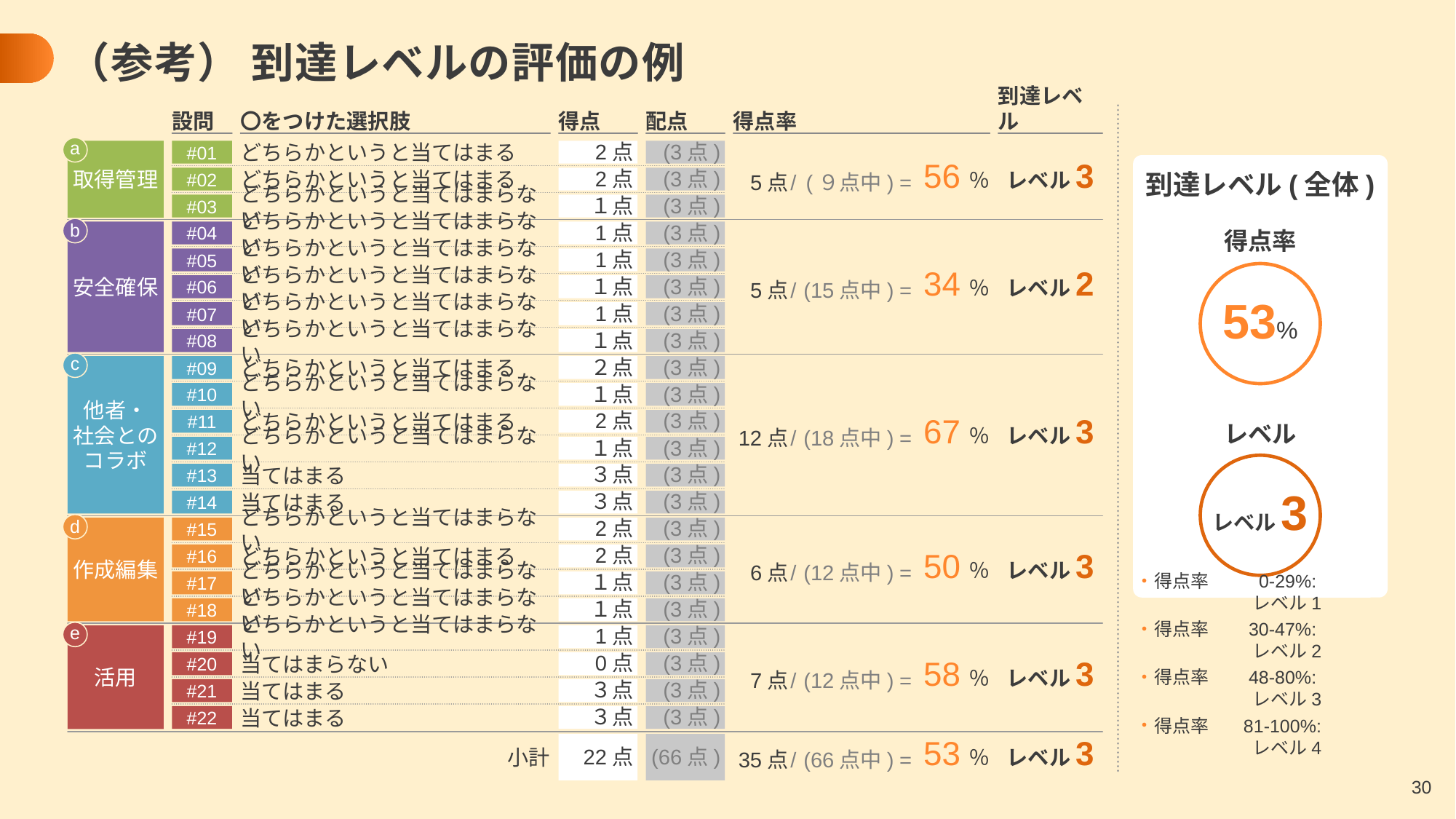

# （参考） 到達レベルの評価の例
設問
#01
#02
#03
#04
#05
#06
#07
#08
#09
#10
#11
#12
#13
#14
#15
#16
#17
#18
#19
#20
#21
#22
〇をつけた選択肢
得点
配点
得点率
到達レベル
レベル3
レベル2
レベル3
レベル3
レベル3
レベル3
a
取得管理
どちらかというと当てはまる
2点
(3点)

到達レベル(全体)
得点率
53%
レベル
レベル3
得点率 	0-29%: 	レベル1
得点率 	30-47%: 	レベル2
得点率 	48-80%: 	レベル3
得点率 	81-100%:	レベル4
56％
34％
67％
50％
58％
53％
どちらかというと当てはまる
2点
(3点)
5点
5点
12点
6点
7点
35点
/
/
/
/
/
/
(９点中)
(15点中)
(18点中)
(12点中)
(12点中)
(66点中)
=
=
=
=
=
=
どちらかというと当てはまらない
１点
(3点)
b
安全確保
どちらかというと当てはまらない
1点
(3点)
どちらかというと当てはまらない
1点
(3点)
どちらかというと当てはまらない
１点
(3点)
どちらかというと当てはまらない
1点
(3点)
どちらかというと当てはまらない
１点
(3点)
c
他者・
社会との
コラボ
どちらかというと当てはまる
２点
(3点)
どちらかというと当てはまらない
１点
(3点)
どちらかというと当てはまる
2点
(3点)
どちらかというと当てはまらない
１点
(3点)
当てはまる
３点
(3点)
当てはまる
３点
(3点)
d
作成編集
どちらかというと当てはまらない
2点
(3点)
どちらかというと当てはまる
2点
(3点)
どちらかというと当てはまらない
１点
(3点)
どちらかというと当てはまらない
１点
(3点)
e
活用
どちらかというと当てはまらない
1点
(3点)
当てはまらない
0点
(3点)
当てはまる
３点
(3点)
当てはまる
３点
(3点)
小計
22点
(66点)